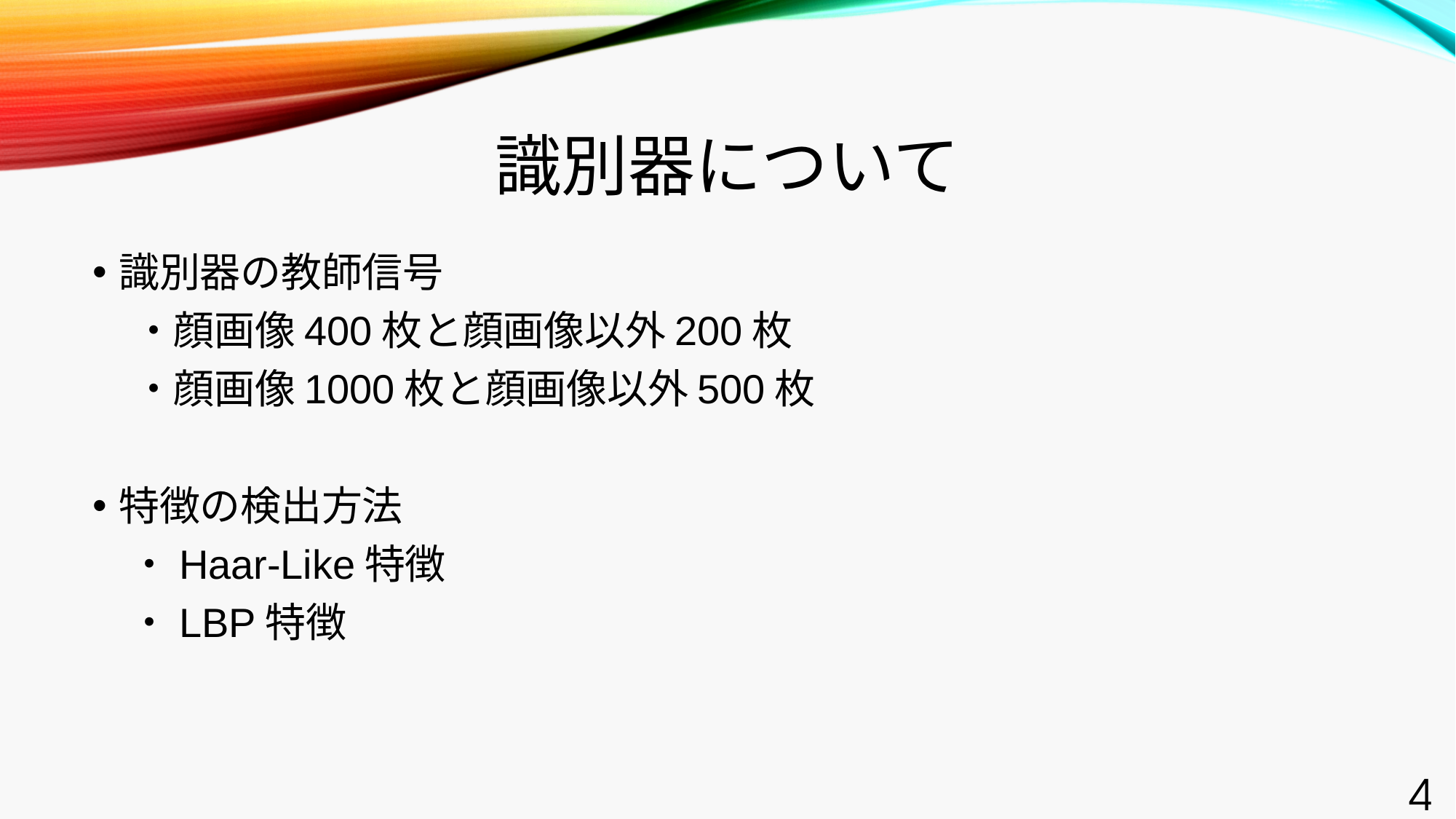

# 識別器について
識別器の教師信号
　・顔画像400枚と顔画像以外200枚
　・顔画像1000枚と顔画像以外500枚

特徴の検出方法
   ・Haar-Like特徴
   ・LBP特徴
4